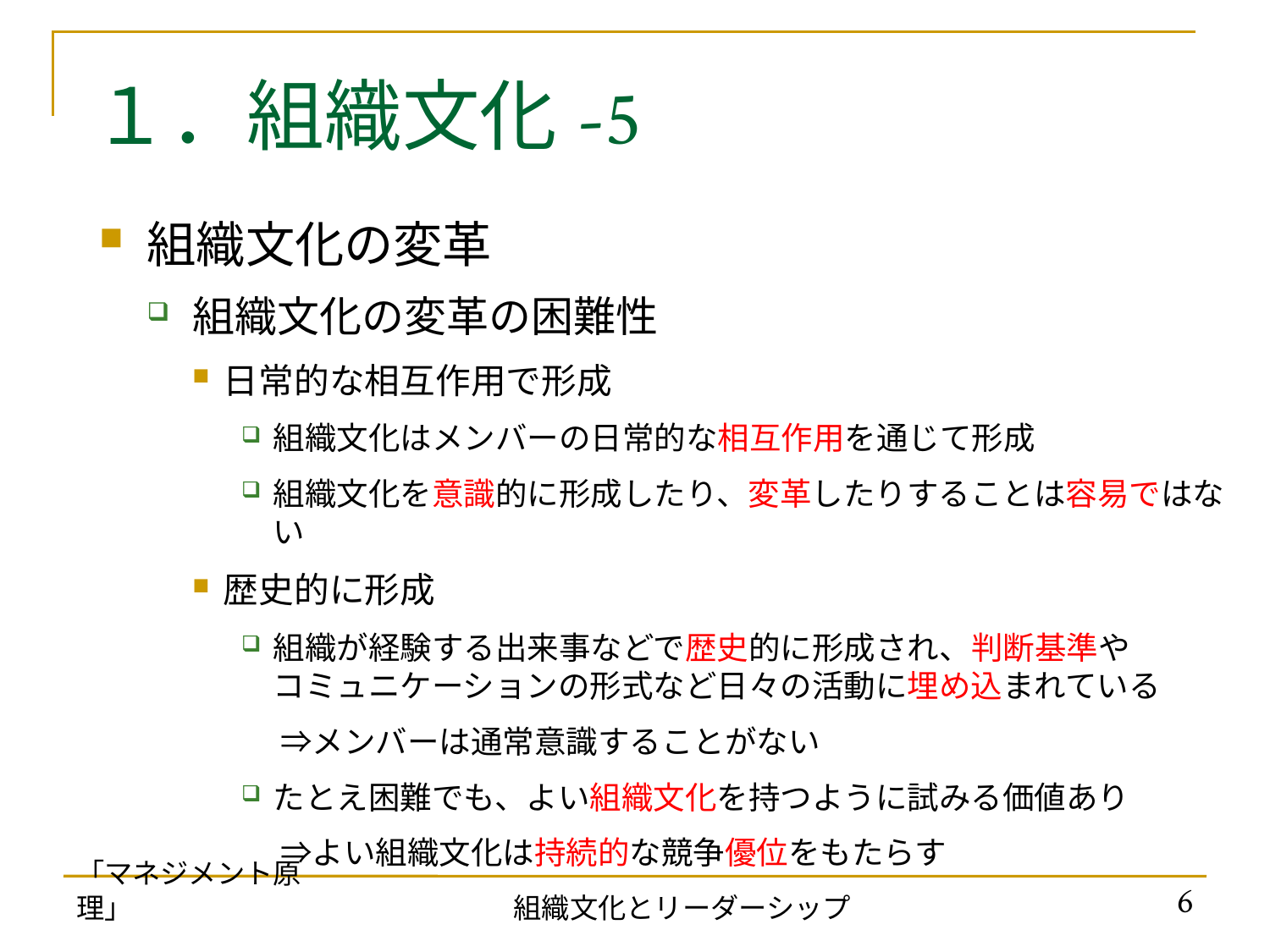

# １．組織文化-5
組織文化の変革
組織文化の変革の困難性
日常的な相互作用で形成
組織文化はメンバーの日常的な相互作用を通じて形成
組織文化を意識的に形成したり、変革したりすることは容易ではない
歴史的に形成
組織が経験する出来事などで歴史的に形成され、判断基準や
コミュニケーションの形式など日々の活動に埋め込まれている
　 ⇒メンバーは通常意識することがない
たとえ困難でも、よい組織文化を持つように試みる価値あり
　 ⇒よい組織文化は持続的な競争優位をもたらす
「マネジメント原理」
6
組織文化とリーダーシップ